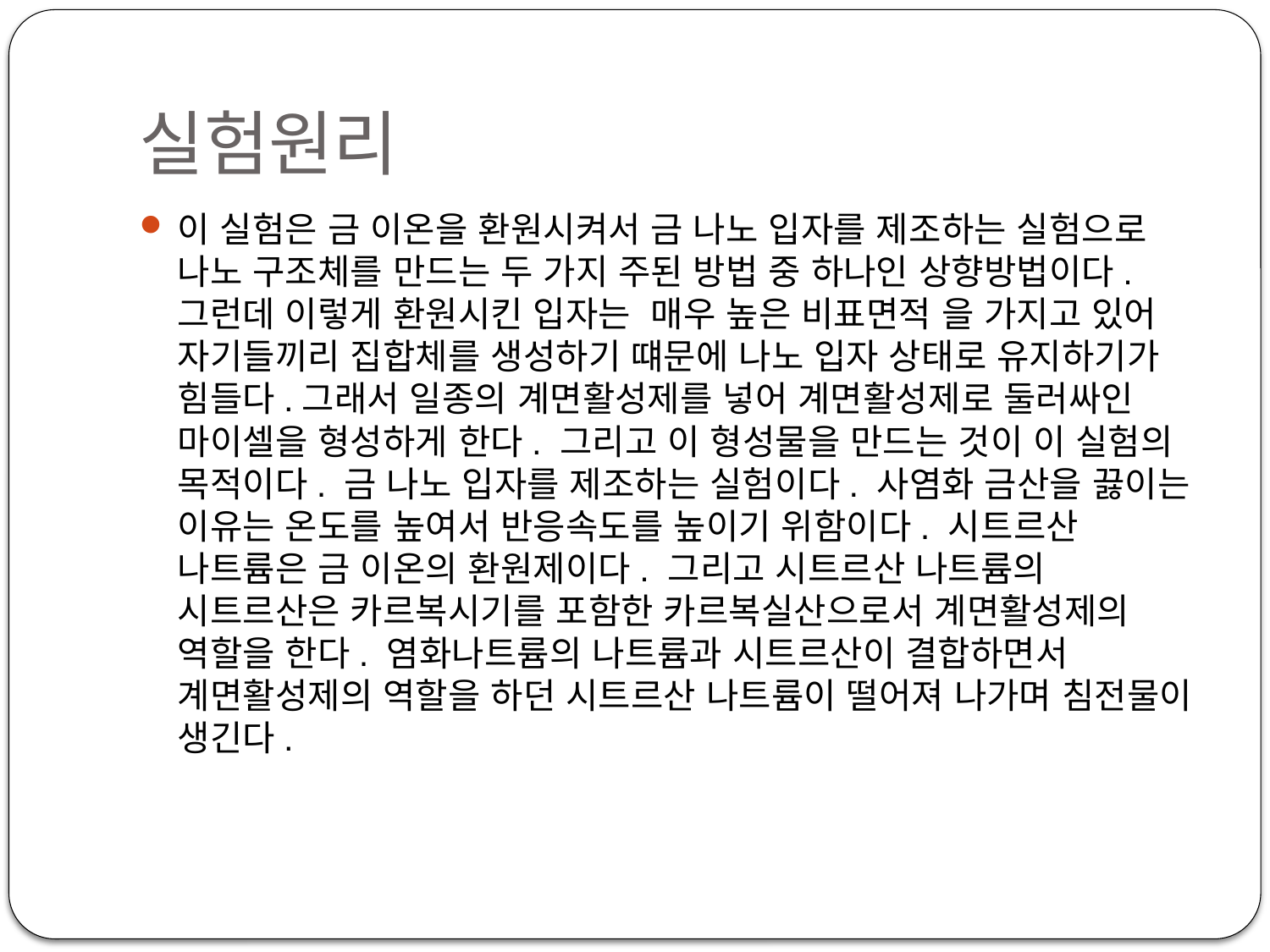

# 실험원리
이 실험은 금 이온을 환원시켜서 금 나노 입자를 제조하는 실험으로 나노 구조체를 만드는 두 가지 주된 방법 중 하나인 상향방법이다. 그런데 이렇게 환원시킨 입자는  매우 높은 비표면적 을 가지고 있어 자기들끼리 집합체를 생성하기 떄문에 나노 입자 상태로 유지하기가 힘들다.그래서 일종의 계면활성제를 넣어 계면활성제로 둘러싸인 마이셀을 형성하게 한다. 그리고 이 형성물을 만드는 것이 이 실험의 목적이다. 금 나노 입자를 제조하는 실험이다. 사염화 금산을 끓이는 이유는 온도를 높여서 반응속도를 높이기 위함이다. 시트르산 나트륨은 금 이온의 환원제이다. 그리고 시트르산 나트륨의 시트르산은 카르복시기를 포함한 카르복실산으로서 계면활성제의 역할을 한다. 염화나트륨의 나트륨과 시트르산이 결합하면서 계면활성제의 역할을 하던 시트르산 나트륨이 떨어져 나가며 침전물이 생긴다.